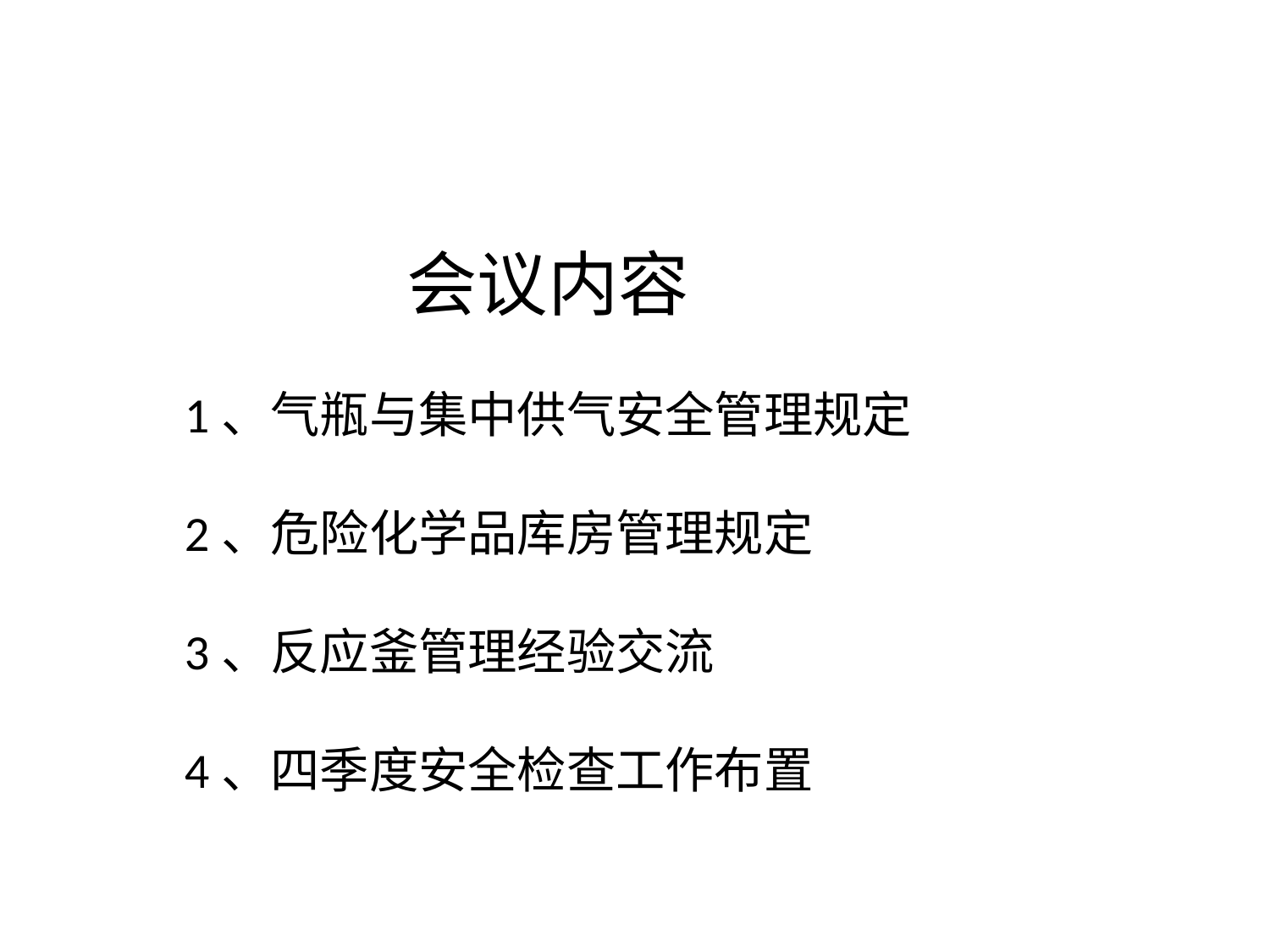

会议内容
1、气瓶与集中供气安全管理规定
2、危险化学品库房管理规定
3、反应釜管理经验交流
4、四季度安全检查工作布置
#